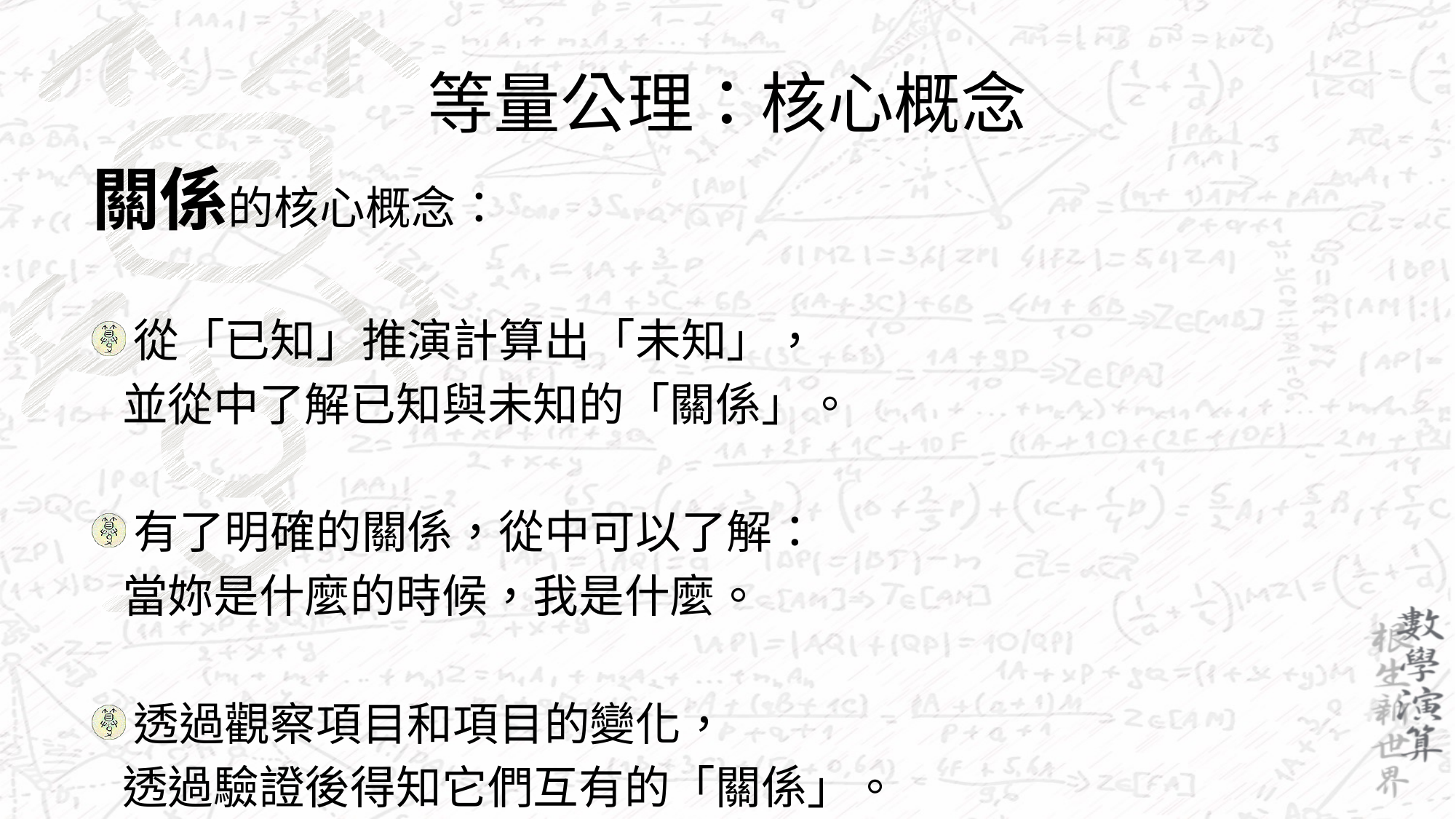

# 等量公理：核心概念
關係的核心概念：

從「已知」推演計算出「未知」，
  並從中了解已知與未知的「關係」。

有了明確的關係，從中可以了解：
  當妳是什麼的時候，我是什麼。

透過觀察項目和項目的變化，
  透過驗證後得知它們互有的「關係」。